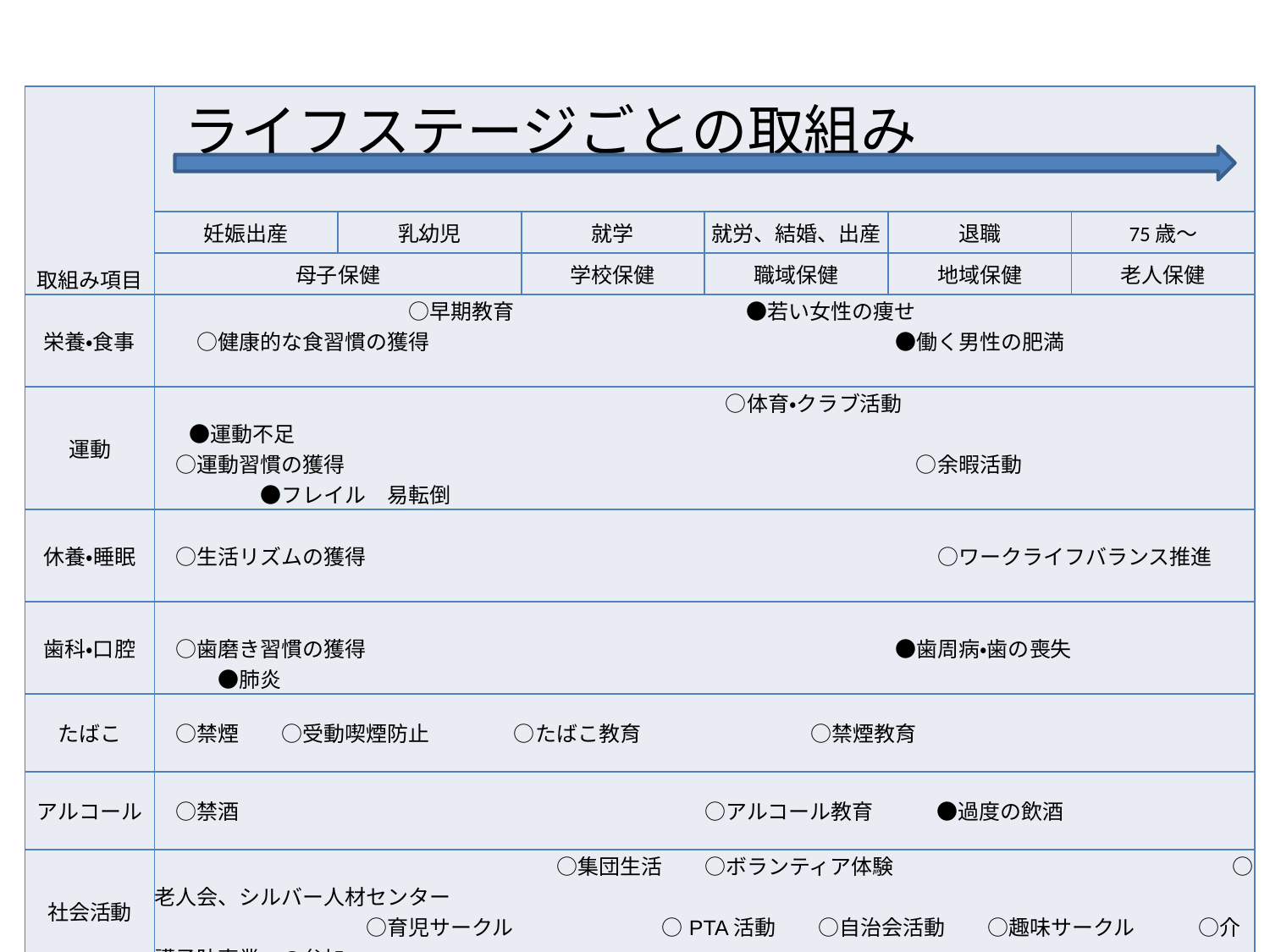

| 取組み項目 | ライフステージごとの取組み |  |  |  |  |  |
| --- | --- | --- | --- | --- | --- | --- |
|  | 妊娠出産 | 乳幼児 | 就学 | 就労、結婚、出産 | 退職 | 75歳～ |
|  | 母子保健 |  | 学校保健 | 職域保健 | 地域保健 | 老人保健 |
| 栄養・食事 | ○早期教育　　　　　　　　　　　●若い女性の痩せ 　　○健康的な食習慣の獲得　　　　　　　　　　　　　　　　　　　　　　●働く男性の肥満 |  |  |  |  |  |
| 運動 | ○体育・クラブ活動　　　　　　　　　　　 　 ●運動不足 　○運動習慣の獲得　　　　　　　　　　　　　　　　　　　　　　　　　　　○余暇活動　　　　　　　　　　　　　　　●フレイル　易転倒 |  |  |  |  |  |
| 休養・睡眠 | ○生活リズムの獲得　　　　　　　　　　　　　　　　　　　　　　　　　　　○ワークライフバランス推進 |  |  |  |  |  |
| 歯科・口腔 | ○歯磨き習慣の獲得　　　　　　　　　　　　　　　　　　　　　　　　　●歯周病・歯の喪失　　　　　　　　　　　●肺炎 |  |  |  |  |  |
| たばこ | ○禁煙　　○受動喫煙防止　　　　○たばこ教育　　　　　　　　○禁煙教育 |  |  |  |  |  |
| アルコール | ○禁酒　　　　　　　　　　　　　　　　　　　　　　○アルコール教育　　　●過度の飲酒 |  |  |  |  |  |
| 社会活動 | ○集団生活　　○ボランティア体験　　　　　　　　　　　　　　　　○老人会、シルバー人材センター　　　　　　　　　　　　　　　　　　　　　　　　　　　 　　　　　　　　　　○育児サークル　　　　　　　○PTA活動　　○自治会活動　　○趣味サークル　　　○介護予防事業への参加 |  |  |  |  |  |
| こころ | ○家庭環境　　　　　　　　　　　　　　　　　　○学校教育:道徳(こころのノート)　　　○幸せ、充実、自己効力感 |  |  |  |  |  |

17